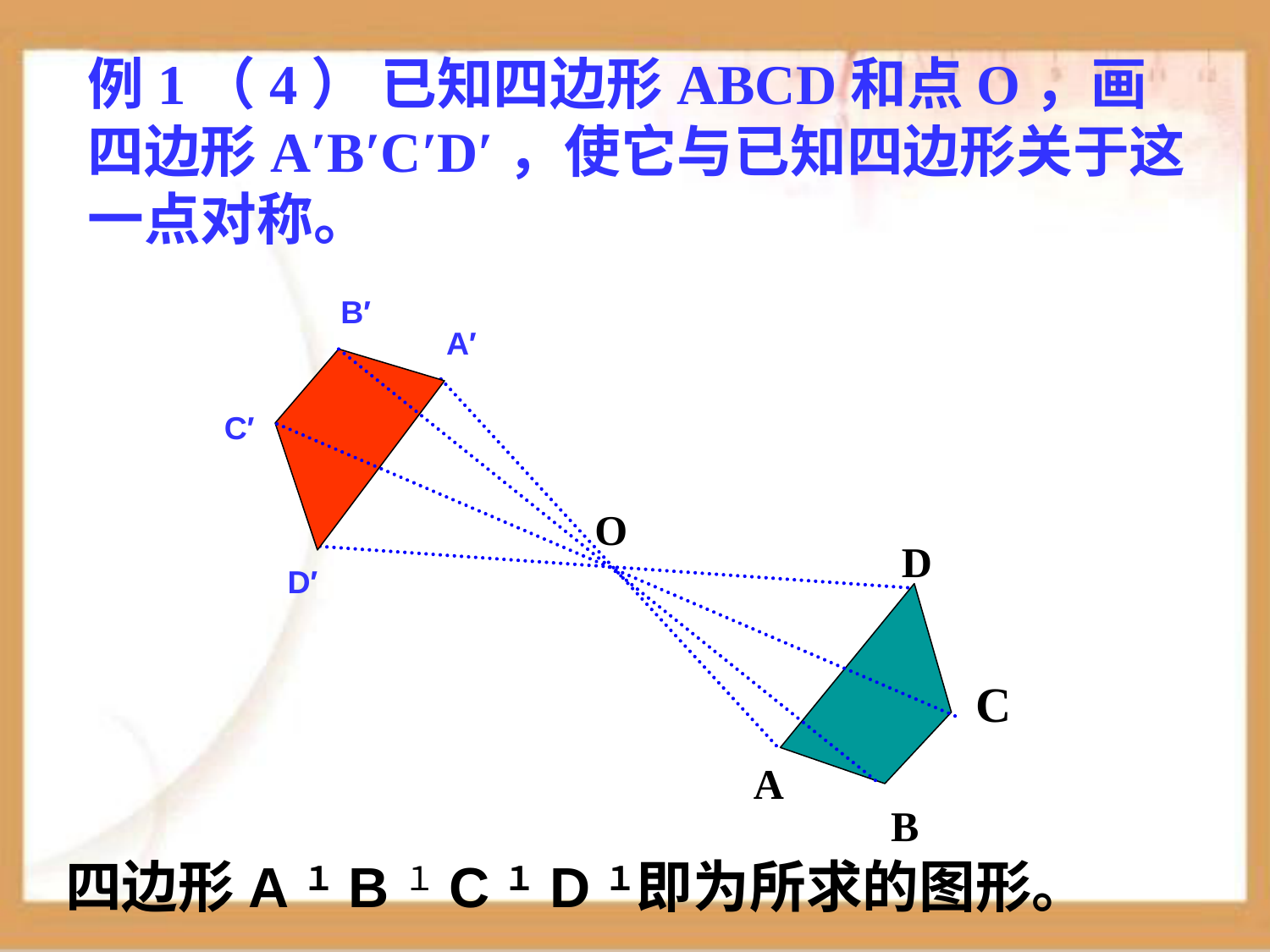

例1（4） 已知四边形ABCD和点O，画四边形A′B′C′D′，使它与已知四边形关于这一点对称。

B′
A′

C′

O
D

D′

C
A
B
四边形A１B１C１D１即为所求的图形。